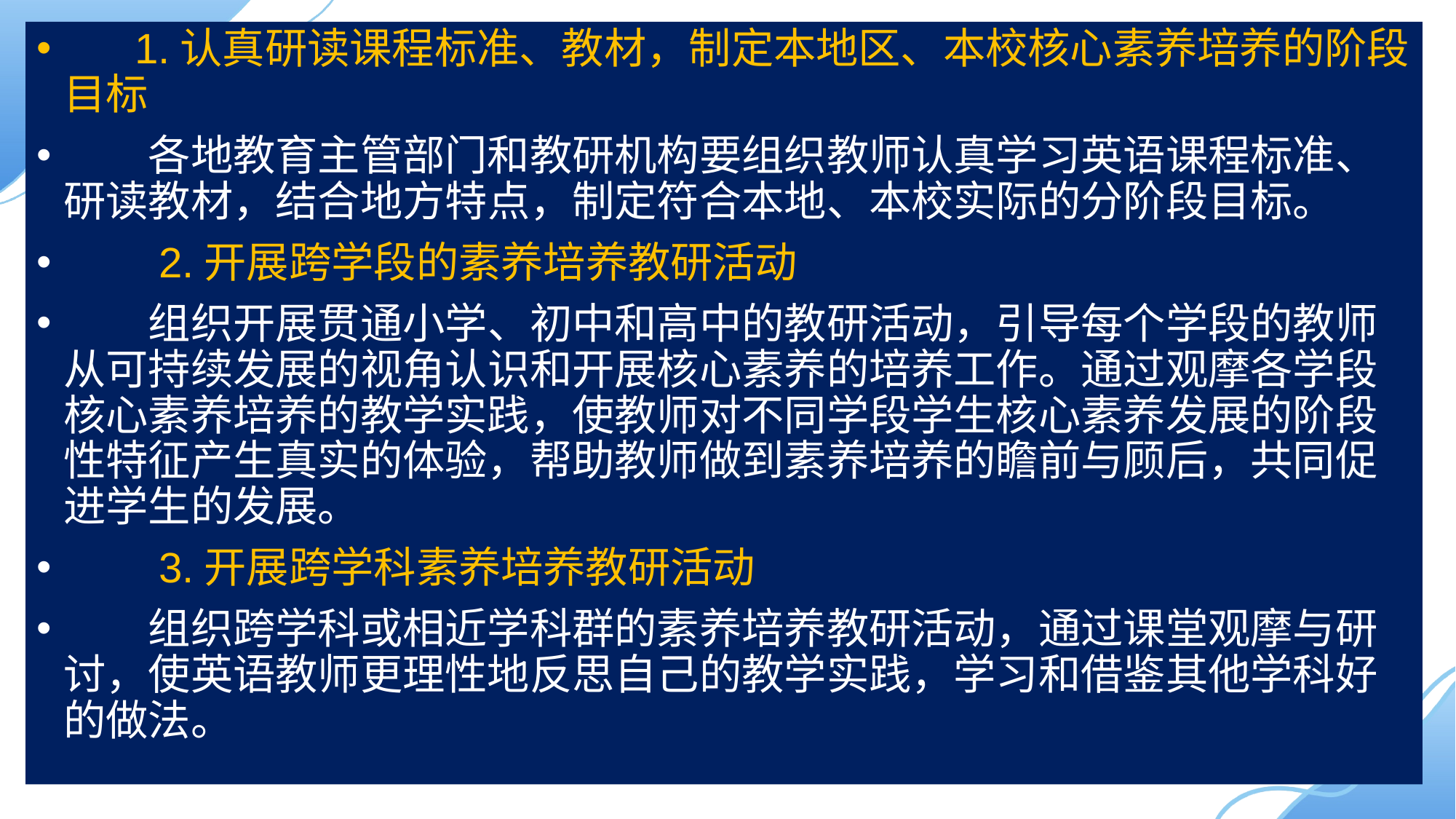

1.认真研读课程标准、教材，制定本地区、本校核心素养培养的阶段目标
　　各地教育主管部门和教研机构要组织教师认真学习英语课程标准、研读教材，结合地方特点，制定符合本地、本校实际的分阶段目标。
　　2.开展跨学段的素养培养教研活动
　　组织开展贯通小学、初中和高中的教研活动，引导每个学段的教师从可持续发展的视角认识和开展核心素养的培养工作。通过观摩各学段核心素养培养的教学实践，使教师对不同学段学生核心素养发展的阶段性特征产生真实的体验，帮助教师做到素养培养的瞻前与顾后，共同促进学生的发展。
　　3.开展跨学科素养培养教研活动
　　组织跨学科或相近学科群的素养培养教研活动，通过课堂观摩与研讨，使英语教师更理性地反思自己的教学实践，学习和借鉴其他学科好的做法。